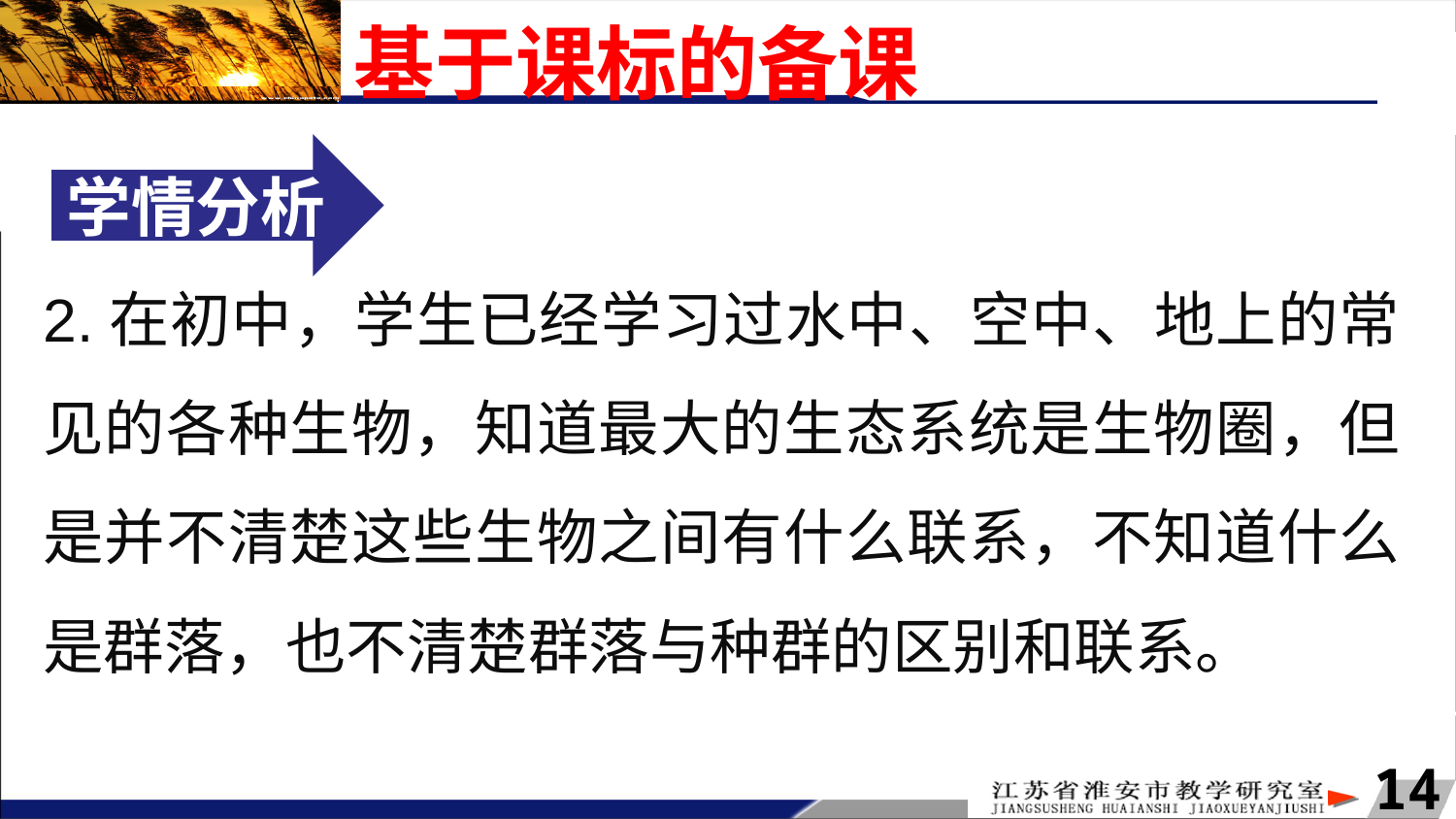

# 基于课标的备课
学情分析
2.在初中，学生已经学习过水中、空中、地上的常见的各种生物，知道最大的生态系统是生物圈，但是并不清楚这些生物之间有什么联系，不知道什么是群落，也不清楚群落与种群的区别和联系。